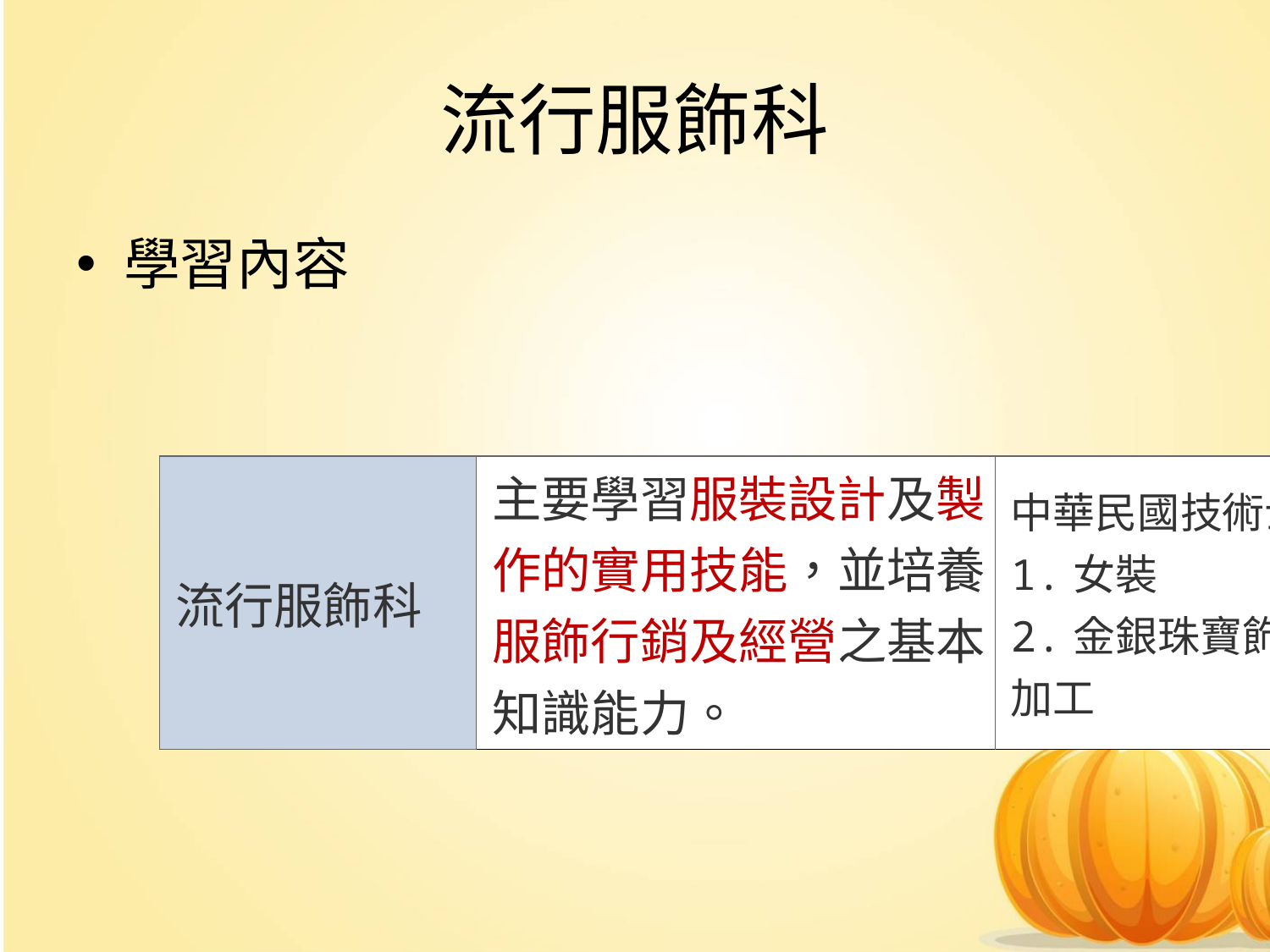

# 流行服飾科
學習內容

| 流行服飾科 | 主要學習服裝設計及製作的實用技能，並培養服飾行銷及經營之基本知識能力。 | 中華民國技術士證： 1.女裝 2.金銀珠寶飾品加工 |
| --- | --- | --- |